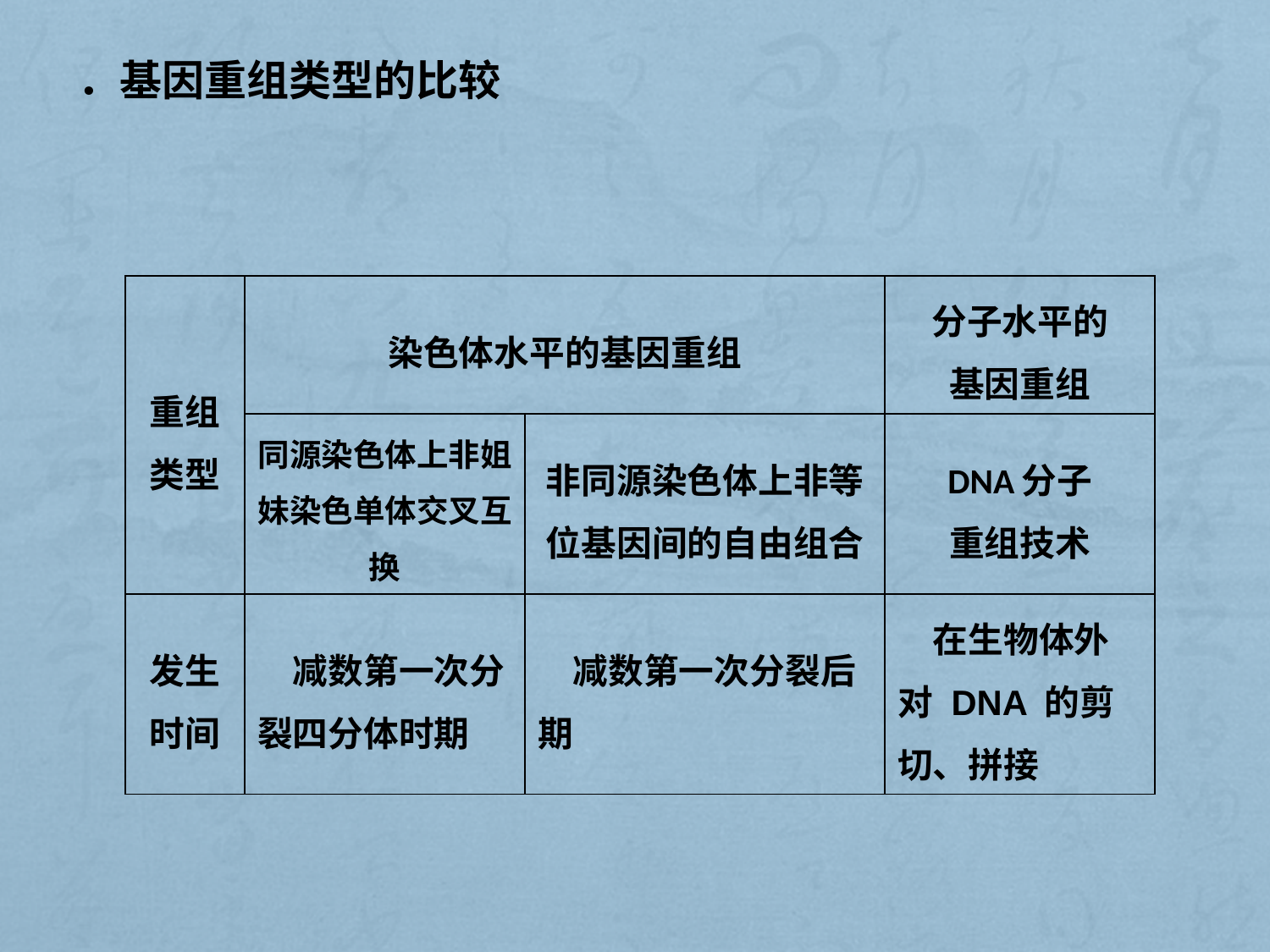

．基因重组类型的比较
| 重组 类型 | 染色体水平的基因重组 |  | 分子水平的 基因重组 |
| --- | --- | --- | --- |
|  | 同源染色体上非姐妹染色单体交叉互换 | 非同源染色体上非等位基因间的自由组合 | DNA分子 重组技术 |
| 发生 时间 | 减数第一次分裂四分体时期 | 减数第一次分裂后期 | 在生物体外对 DNA 的剪切、拼接 |